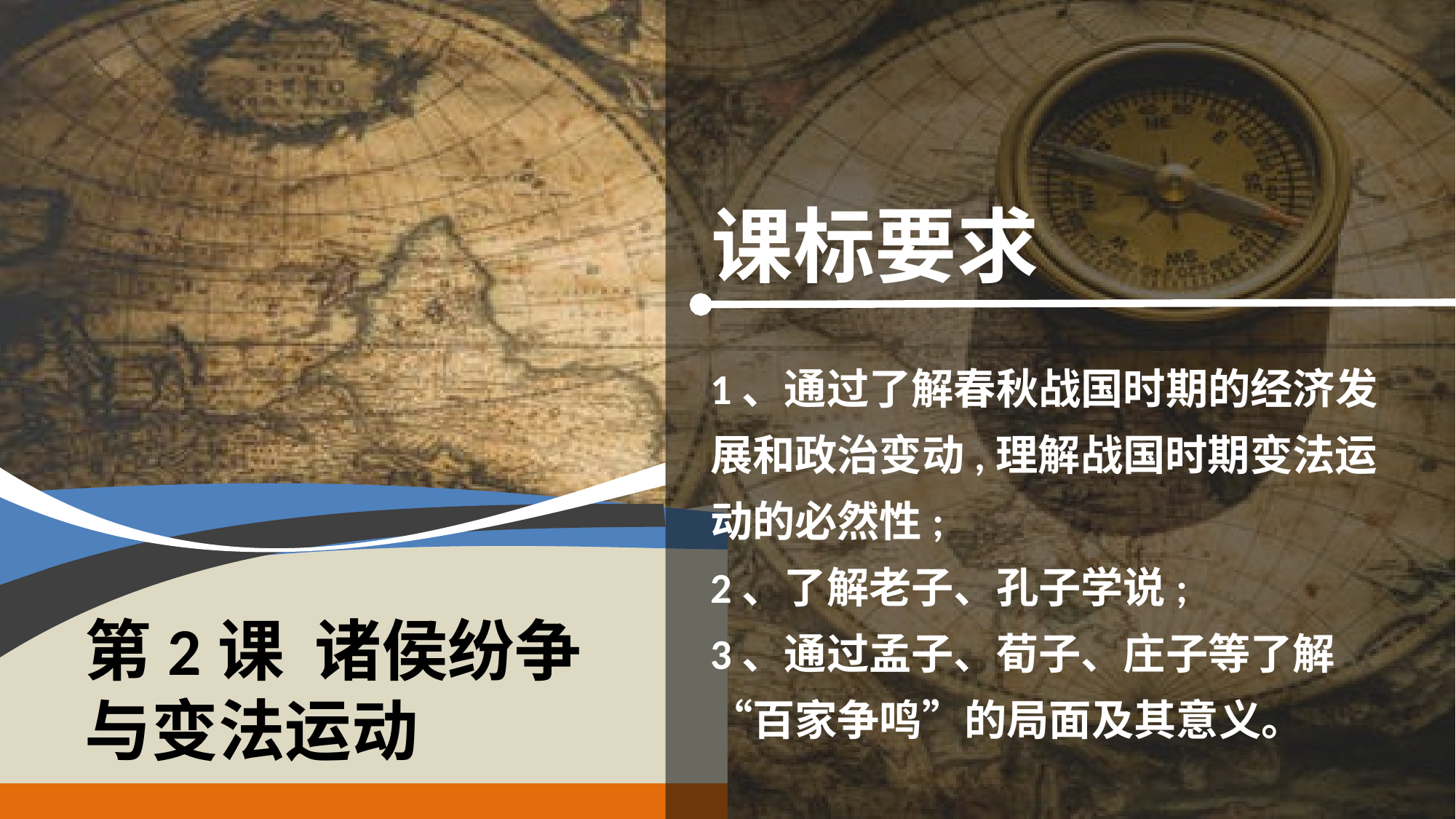

课标要求
1、通过了解春秋战国时期的经济发展和政治变动,理解战国时期变法运动的必然性;
2、了解老子、孔子学说;
3、通过孟子、荀子、庄子等了解“百家争鸣”的局面及其意义。

第2课  诸侯纷争与变法运动